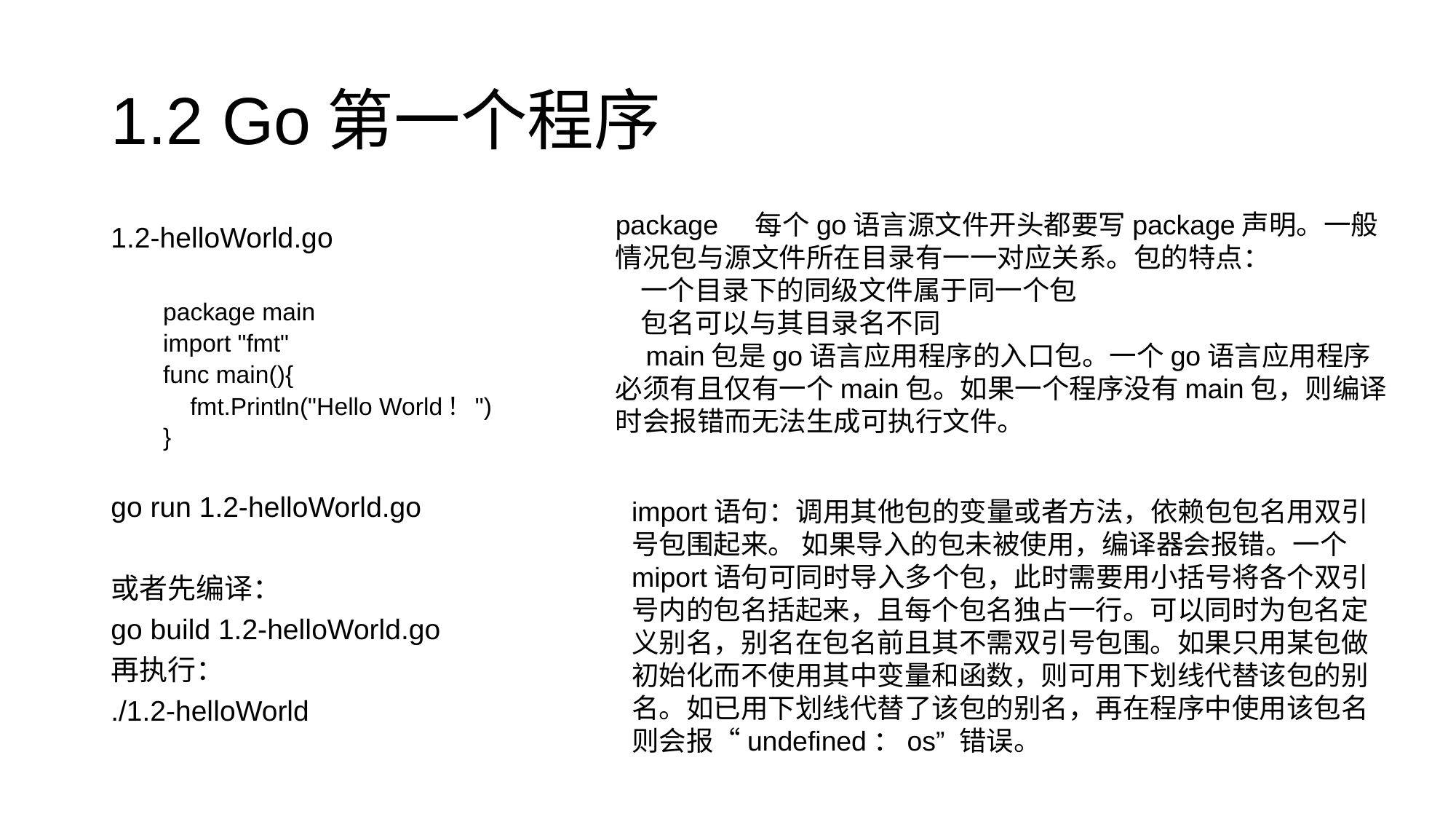

# 1.2 Go第一个程序
package    每个go语言源文件开头都要写package声明。一般情况包与源文件所在目录有一一对应关系。包的特点：
   一个目录下的同级文件属于同一个包
   包名可以与其目录名不同
    main包是go语言应用程序的入口包。一个go语言应用程序必须有且仅有一个main包。如果一个程序没有main包，则编译时会报错而无法生成可执行文件。
1.2-helloWorld.go

package main
import "fmt"
func main(){
    fmt.Println("Hello World！")
}

go run 1.2-helloWorld.go

或者先编译：
go build 1.2-helloWorld.go
再执行：
./1.2-helloWorld
import语句：调用其他包的变量或者方法，依赖包包名用双引号包围起来。 如果导入的包未被使用，编译器会报错。一个miport语句可同时导入多个包，此时需要用小括号将各个双引号内的包名括起来，且每个包名独占一行。可以同时为包名定义别名，别名在包名前且其不需双引号包围。如果只用某包做初始化而不使用其中变量和函数，则可用下划线代替该包的别名。如已用下划线代替了该包的别名，再在程序中使用该包名则会报“undefined：os” 错误。